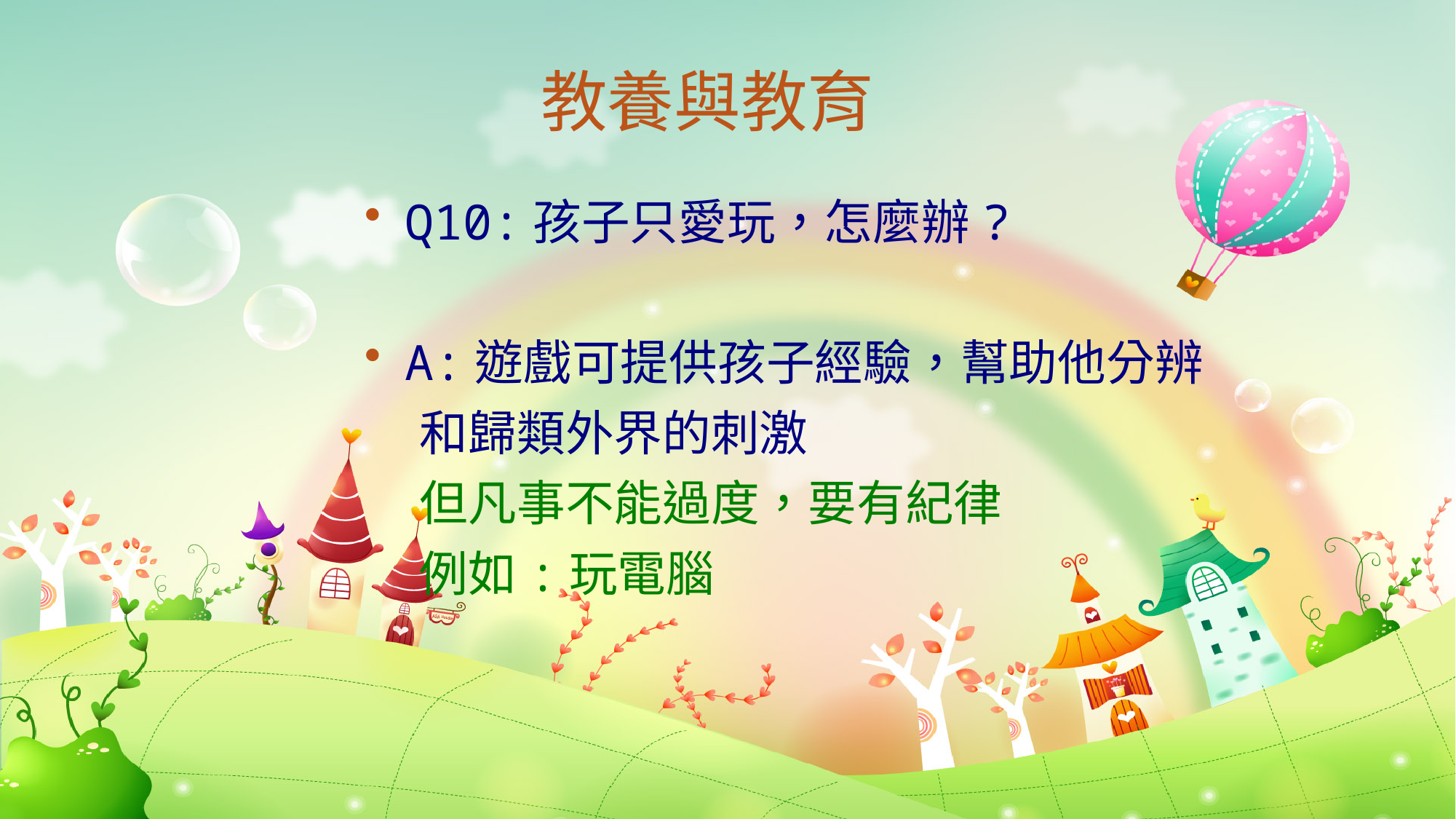

教養與教育
Q10:孩子只愛玩，怎麼辦?

A:遊戲可提供孩子經驗，幫助他分辨
    和歸類外界的刺激
    但凡事不能過度，要有紀律
    例如:玩電腦